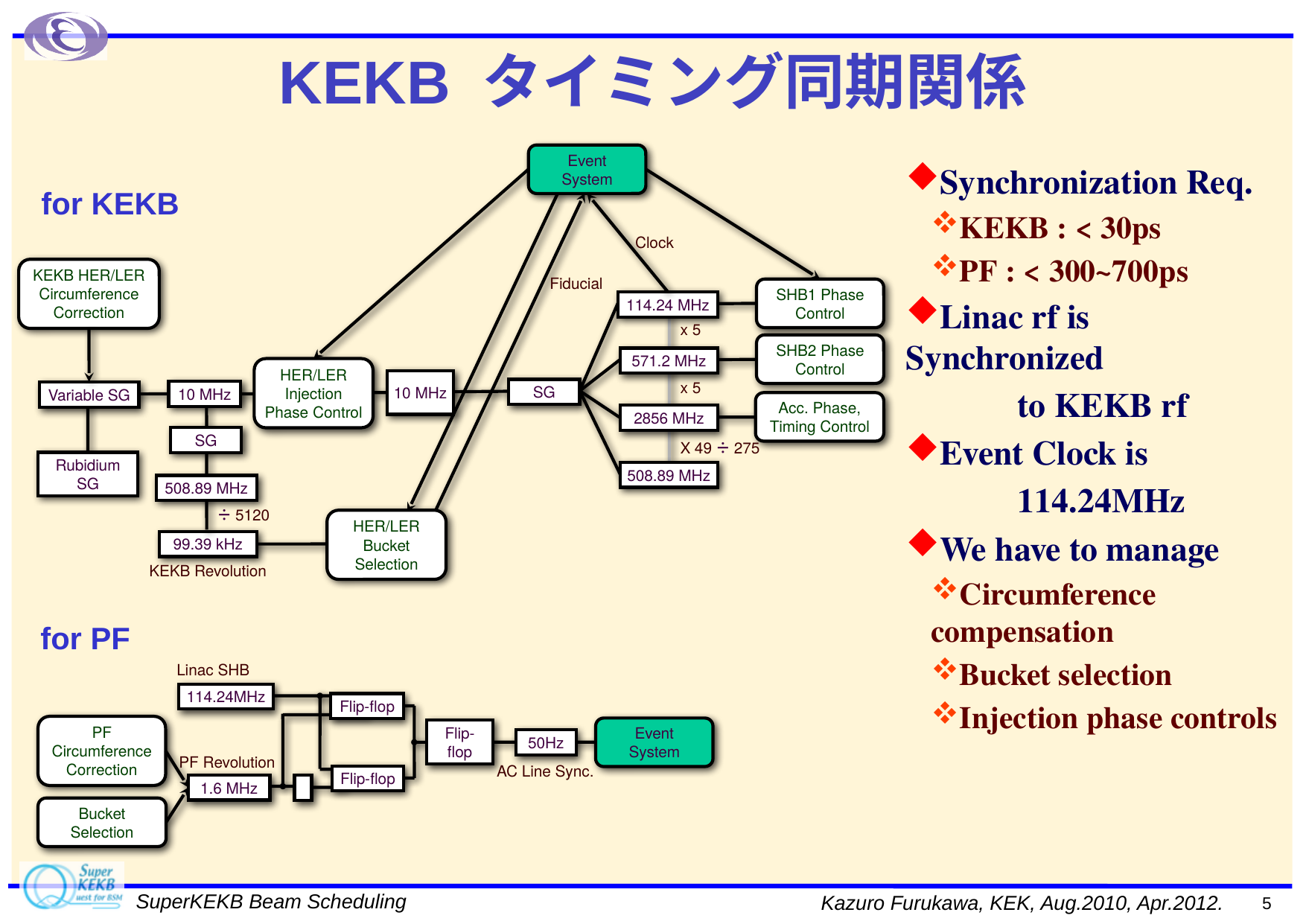

# KEKB タイミング同期関係
Event
System
Synchronization Req.
KEKB : < 30ps
PF : < 300~700ps
Linac rf is 	Synchronized
	to KEKB rf
Event Clock is
	114.24MHz
We have to manage
Circumference compensation
Bucket selection
Injection phase controls
for KEKB

Clock
KEKB HER/LER Circumference Correction
Fiducial
SHB1 Phase Control
114.24 MHz

x 5
SHB2 Phase Control
571.2 MHz
HER/LER Injection Phase Control

x 5
SG
10 MHz
10 MHz
Variable SG

Acc. Phase, Timing Control

2856 MHz

X 49 ÷ 275
SG
Rubidium SG
508.89 MHz
508.89 MHz
÷ 5120
HER/LER
Bucket
Selection
99.39 kHz

KEKB Revolution
for PF
Linac SHB
114.24MHz
Flip-flop

PF Circumference Correction
Event
System
Flip-flop
50Hz

PF Revolution
AC Line Sync.
Flip-flop

1.6 MHz

Bucket Selection
5